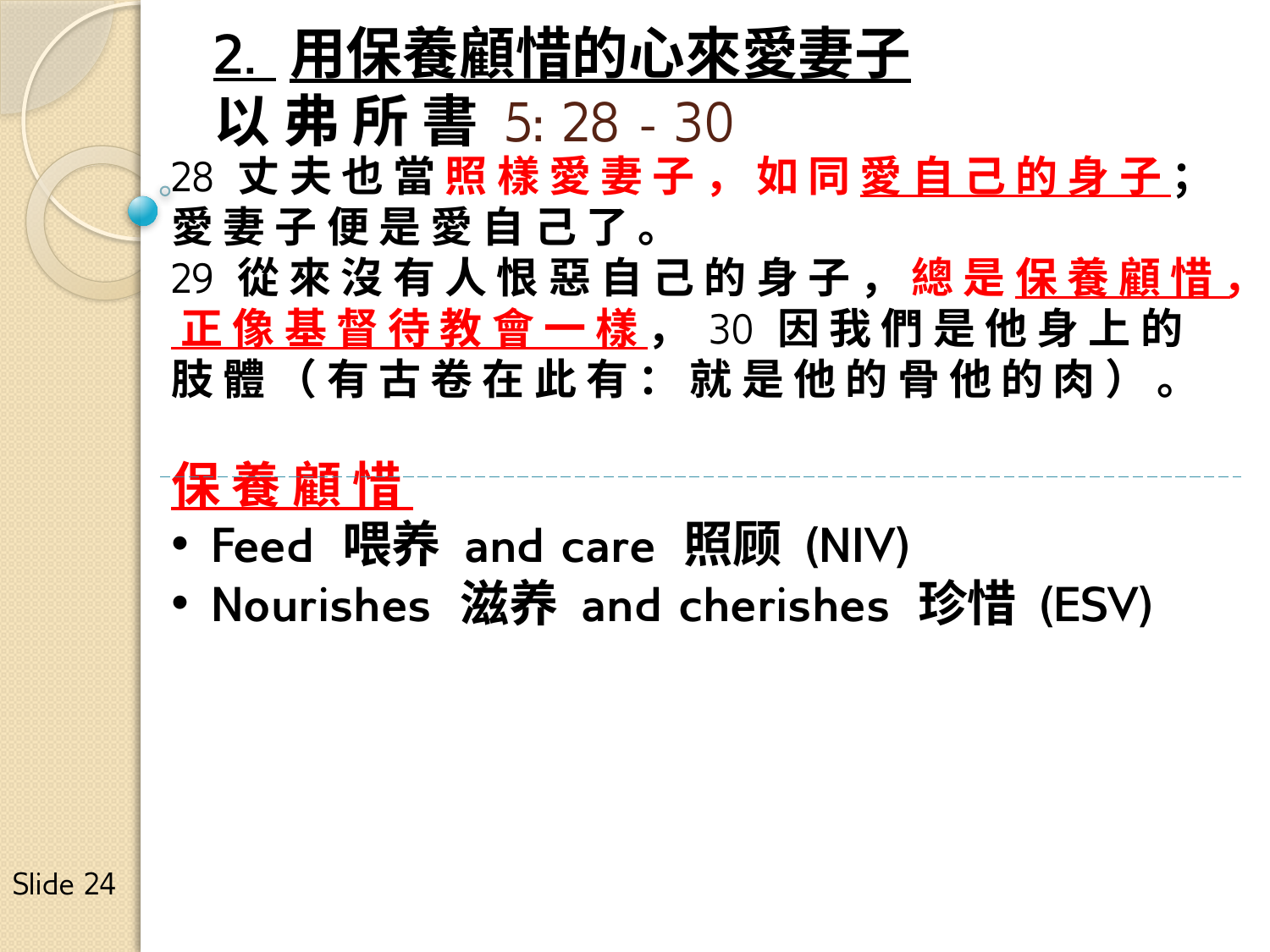

2. 用保養顧惜的心來愛妻子
以 弗 所 書 5: 28 - 30
28 丈 夫 也 當 照 樣 愛 妻 子 ， 如 同 愛 自 己 的 身 子 ； 愛 妻 子 便 是 愛 自 己 了 。
29 從 來 沒 有 人 恨 惡 自 己 的 身 子 ， 總 是 保 養 顧 惜 ， 正 像 基 督 待 教 會 一 樣 ， 30 因 我 們 是 他 身 上 的 肢 體 （ 有 古 卷 在 此 有 ： 就 是 他 的 骨 他 的 肉 ） 。

保 養 顧 惜
Feed 喂养 and care 照顾 (NIV)
Nourishes 滋养 and cherishes 珍惜 (ESV)

Slide 24